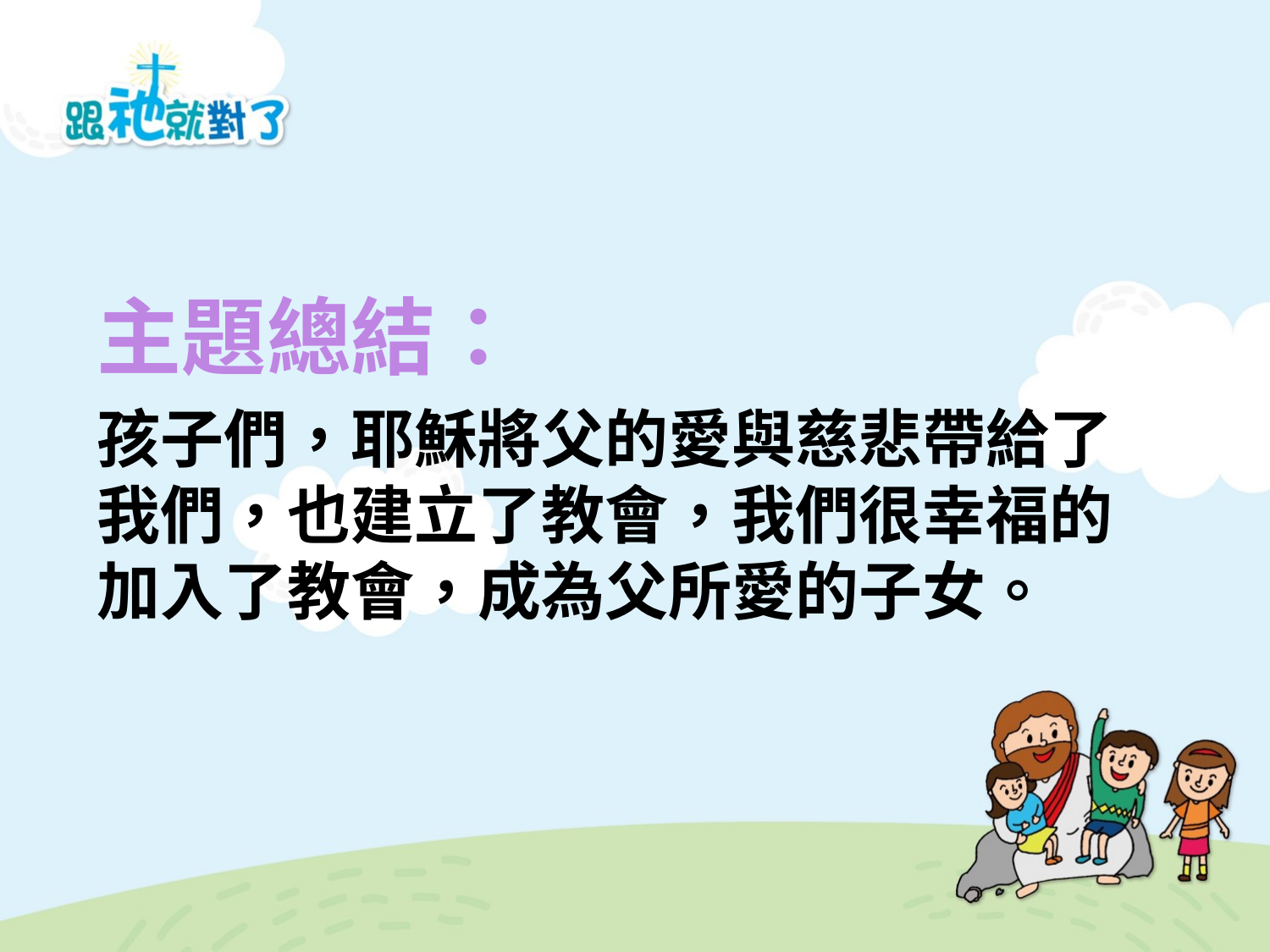

主題總結：
孩子們，耶穌將父的愛與慈悲帶給了我們，也建立了教會，我們很幸福的加入了教會，成為父所愛的子女。